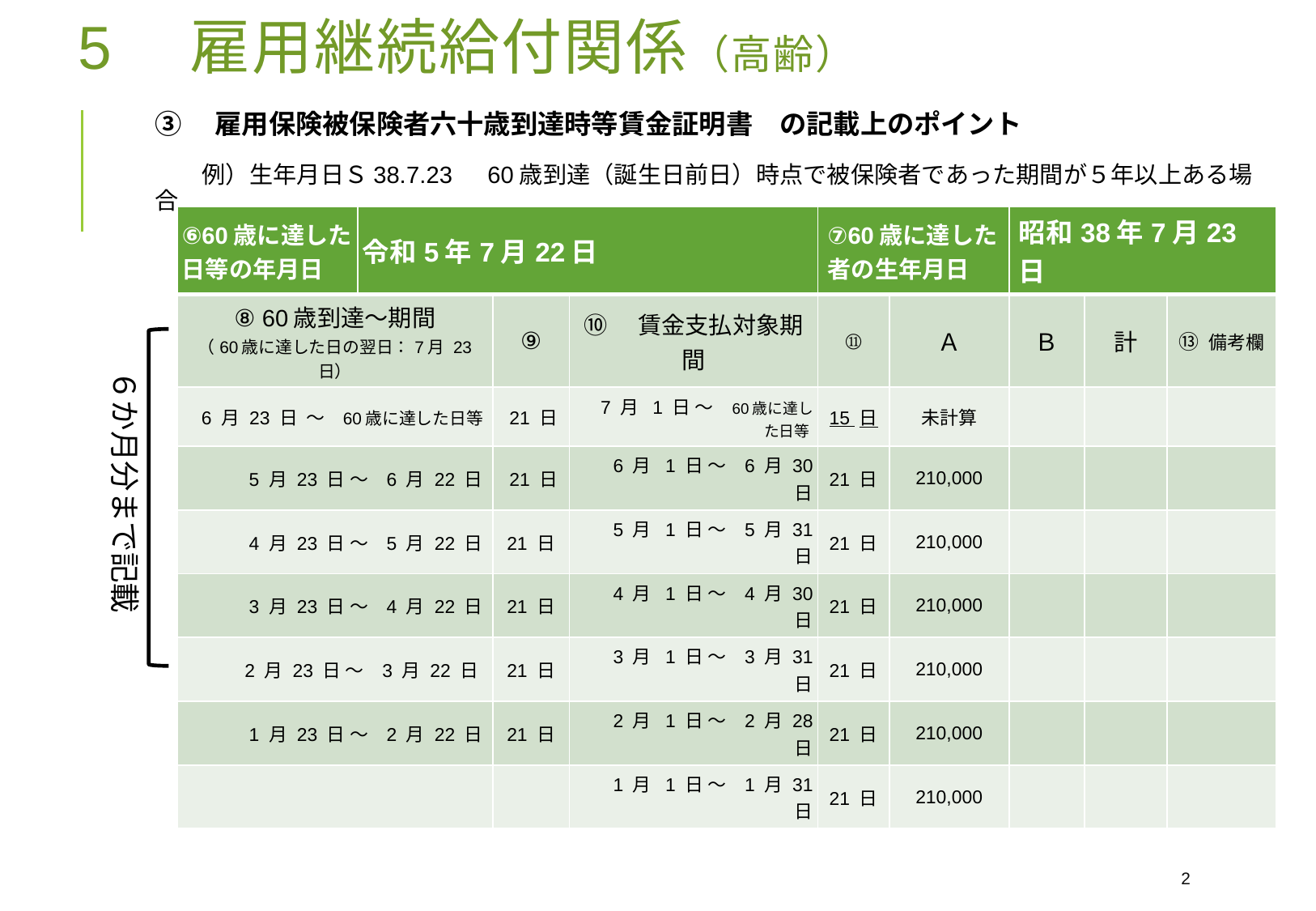

5　雇用継続給付関係（高齢）
③　雇用保険被保険者六十歳到達時等賃金証明書　の記載上のポイント
　　例）生年月日Ｓ38.7.23　60歳到達（誕生日前日）時点で被保険者であった期間が５年以上ある場合
| ⑥60歳に達した日等の年月日 | 令和5年7月22日 |  |  | ⑦60歳に達した者の生年月日 |  | 昭和38年7月23日 |  |  |
| --- | --- | --- | --- | --- | --- | --- | --- | --- |
| ⑧ 60歳到達～期間 （60歳に達した日の翌日：7月 23 日） |  | ⑨ | ⑩　賃金支払対象期間 | ⑪ | Ａ | Ｂ | 計 | ⑬ 備考欄 |
| 6 月 23 日 ～ 60歳に達した日等 |  | 21 日 | 7 月 1 日 ～ 60歳に達した日等 | 15 日 | 未計算 |  |  |  |
| 5 月 23 日 ～ 6 月 22 日 |  | 21 日 | 6 月 1 日 ～ 6 月 30 日 | 21 日 | 210,000 |  |  |  |
| 4 月 23 日 ～ 5 月 22 日 |  | 21 日 | 5 月 1 日 ～ 5 月 31 日 | 21 日 | 210,000 |  |  |  |
| 3 月 23 日 ～ 4 月 22 日 |  | 21 日 | 4 月 1 日 ～ 4 月 30 日 | 21 日 | 210,000 |  |  |  |
| 2 月 23 日 ～ 3 月 22 日 |  | 21 日 | 3 月 1 日 ～ 3 月 31 日 | 21 日 | 210,000 |  |  |  |
| 1 月 23 日 ～ 2 月 22 日 |  | 21 日 | 2 月 1 日 ～ 2 月 28 日 | 21 日 | 210,000 |  |  |  |
|  |  |  | 1 月 1 日 ～ 1 月 31 日 | 21 日 | 210,000 |  |  |  |

６か月分まで記載
2